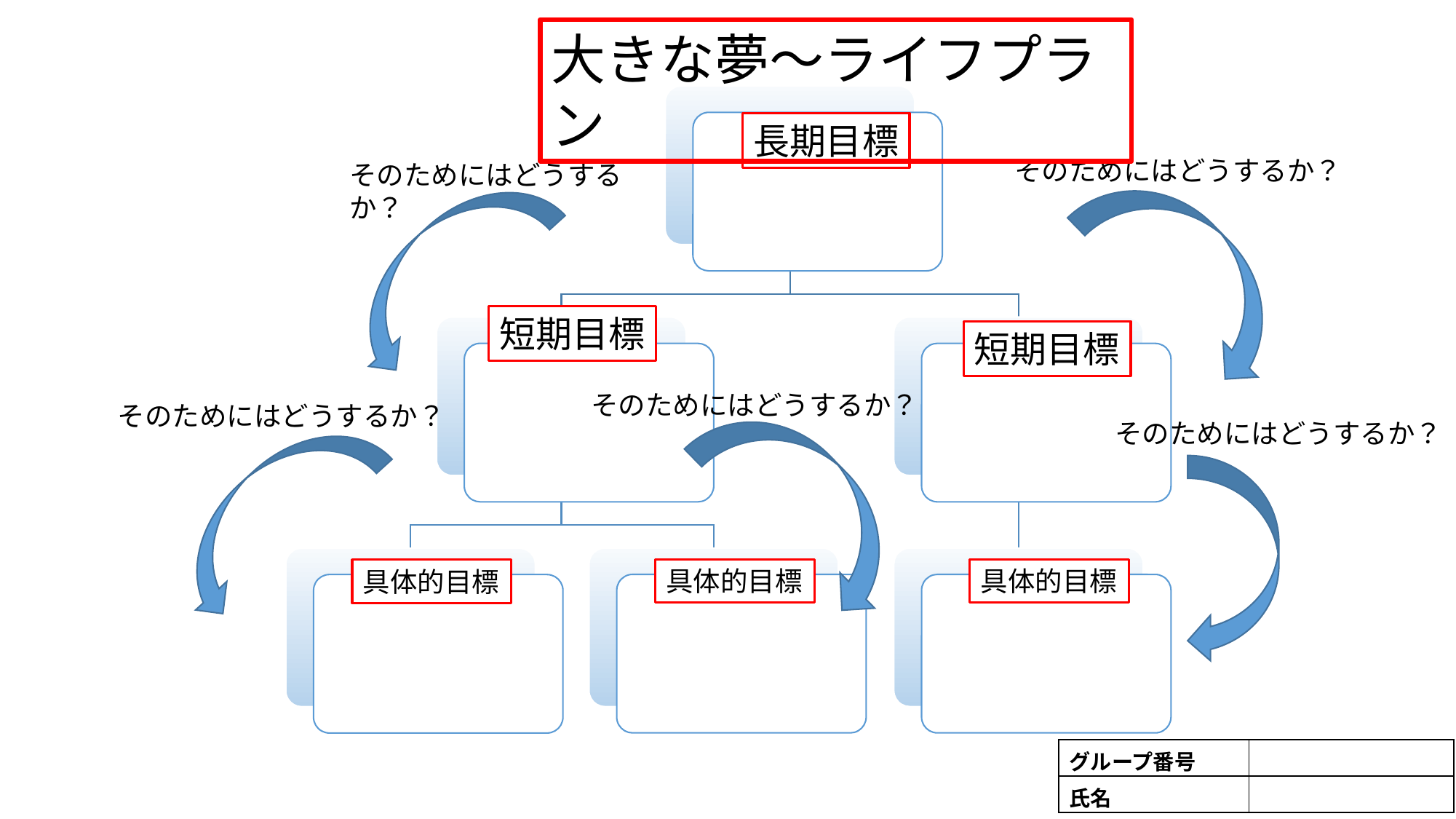

大きな夢～ライフプラン

長期目標

そのためにはどうするか？
そのためにはどうするか？
短期目標
短期目標

そのためにはどうするか？

そのためにはどうするか？
そのためにはどうするか？

具体的目標
具体的目標
具体的目標
| グループ番号 |  |
| --- | --- |
| 氏名 |  |